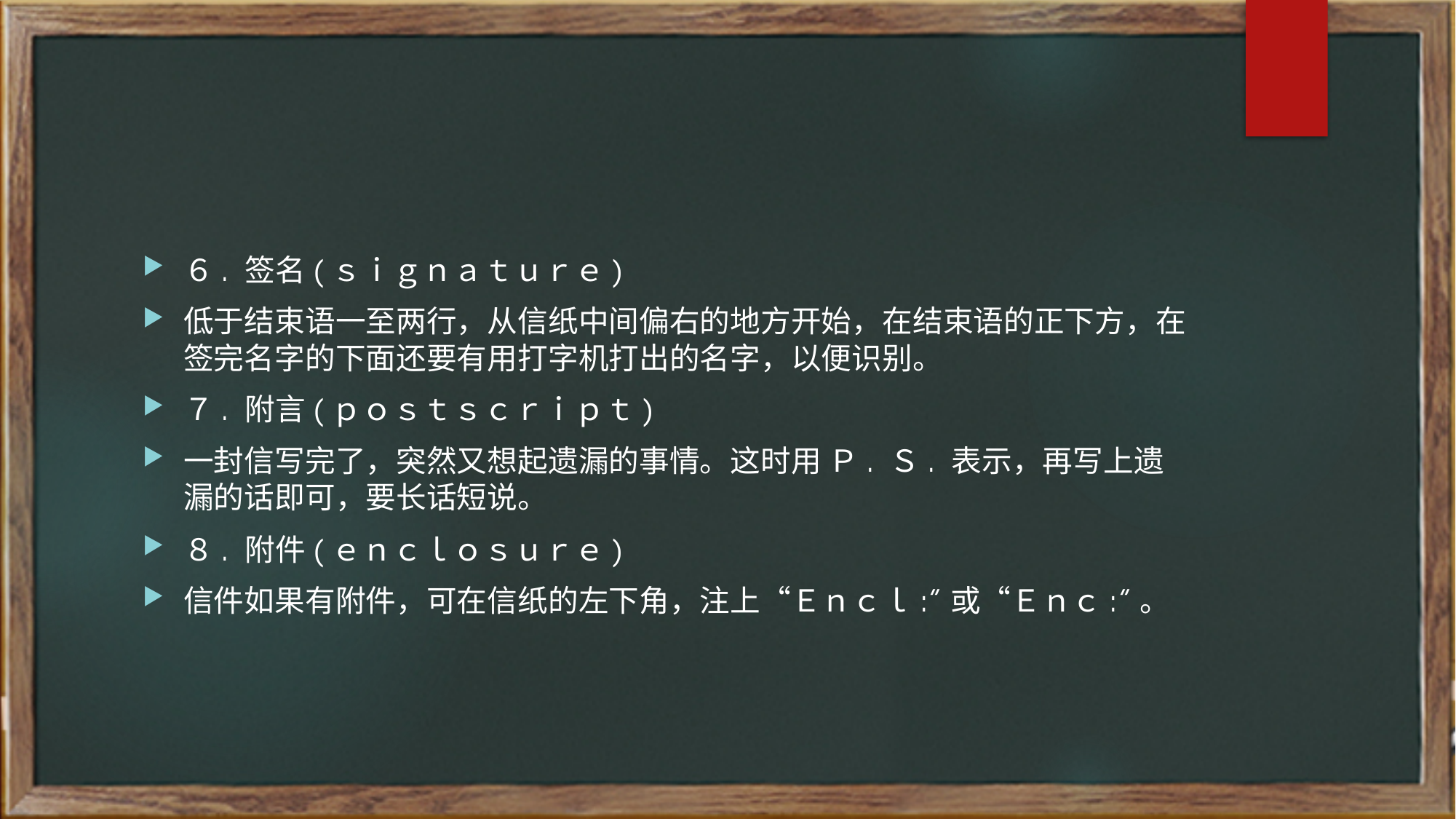

６. 签名(ｓｉｇｎａｔｕｒｅ)
低于结束语一至两行，从信纸中间偏右的地方开始，在结束语的正下方，在签完名字的下面还要有用打字机打出的名字，以便识别。
７. 附言(ｐｏｓｔｓｃｒｉｐｔ)
一封信写完了，突然又想起遗漏的事情。这时用 Ｐ. Ｓ. 表示，再写上遗漏的话即可，要长话短说。
８. 附件(ｅｎｃｌｏｓｕｒｅ)
信件如果有附件，可在信纸的左下角，注上“Ｅｎｃｌ:”或“Ｅｎｃ:”。